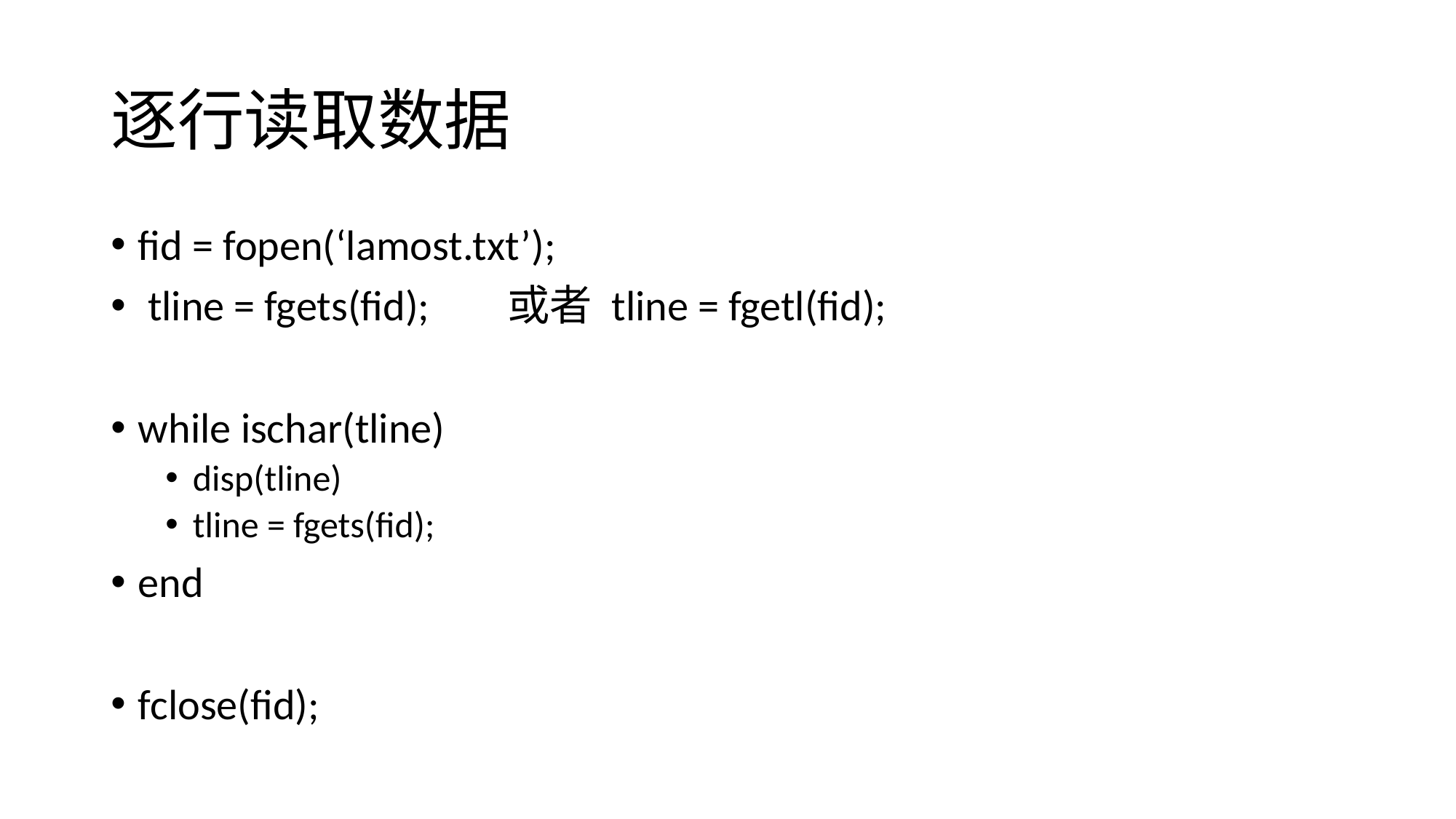

# 逐行读取数据
fid = fopen(‘lamost.txt’);
 tline = fgets(fid);       或者 tline = fgetl(fid);

while ischar(tline)
disp(tline)
tline = fgets(fid);
end

fclose(fid);